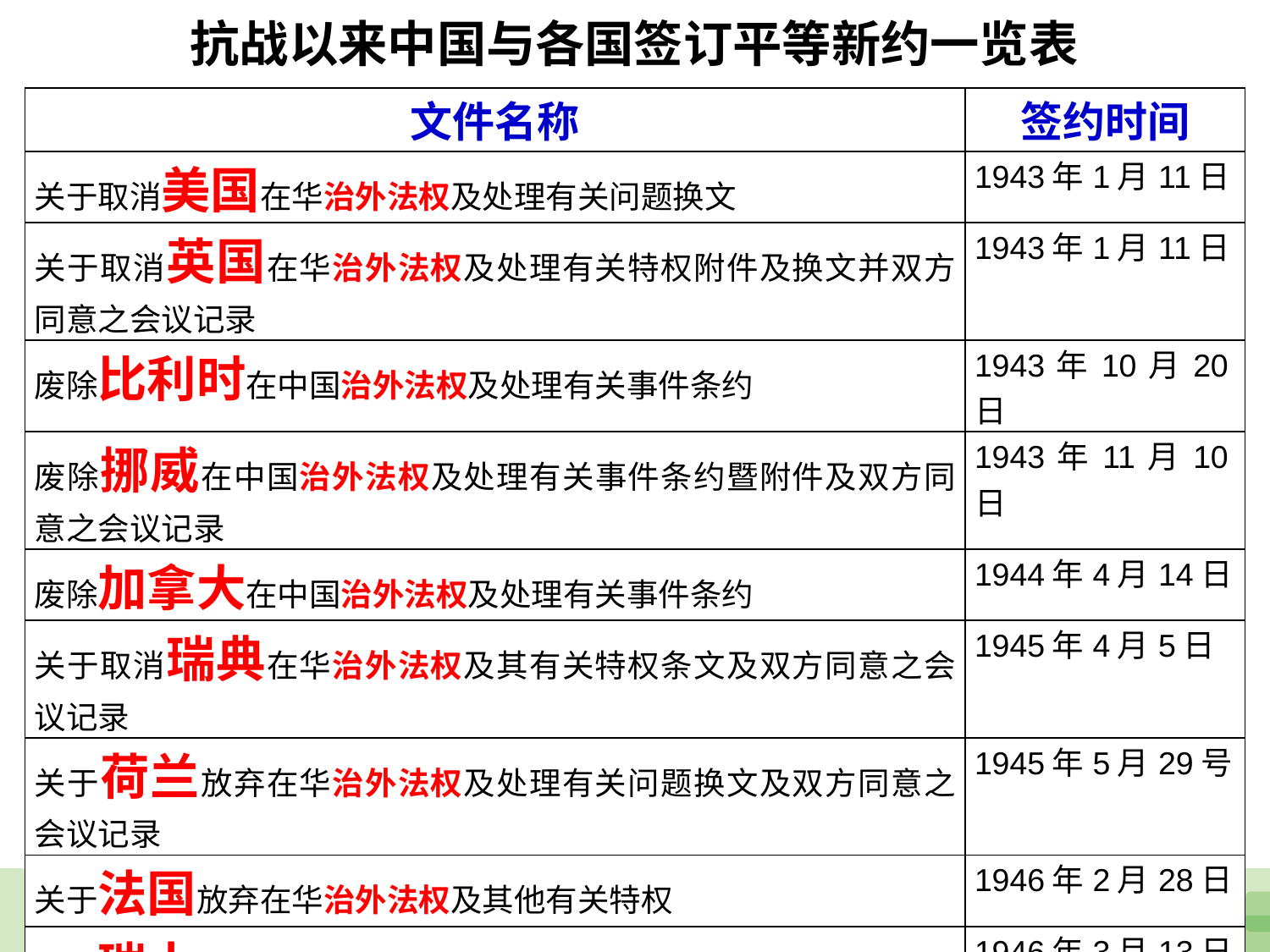

抗战以来中国与各国签订平等新约一览表
| 文件名称 | 签约时间 |
| --- | --- |
| 关于取消美国在华治外法权及处理有关问题换文 | 1943年1月11日 |
| 关于取消英国在华治外法权及处理有关特权附件及换文并双方同意之会议记录 | 1943年1月11日 |
| 废除比利时在中国治外法权及处理有关事件条约 | 1943年10月20日 |
| 废除挪威在中国治外法权及处理有关事件条约暨附件及双方同意之会议记录 | 1943年11月10日 |
| 废除加拿大在中国治外法权及处理有关事件条约 | 1944年4月14日 |
| 关于取消瑞典在华治外法权及其有关特权条文及双方同意之会议记录 | 1945年4月5日 |
| 关于荷兰放弃在华治外法权及处理有关问题换文及双方同意之会议记录 | 1945年5月29号 |
| 关于法国放弃在华治外法权及其他有关特权 | 1946年2月28日 |
| 关于瑞士放弃在华领事裁判权及其有关特权暨备忘录 | 1946年3月13日 |
| 关于取消丹麦在华治外法权及处理有关问题 | 1946年5月20日 |